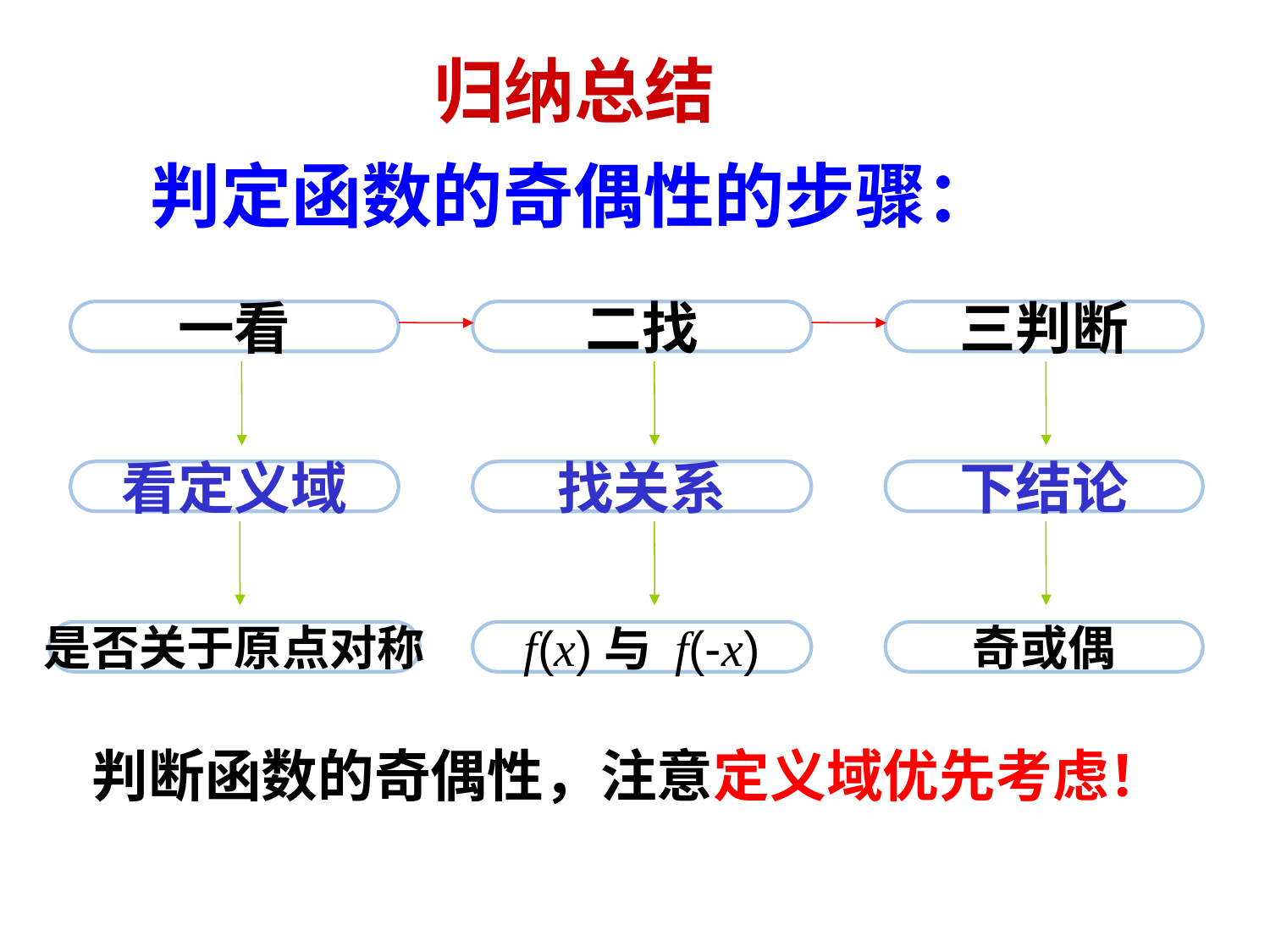

归纳总结
判定函数的奇偶性的步骤：
判断或证明函数奇偶性的基本步骤(用定义)：
一看
二找
三判断

看定义域
找关系
下结论

是否关于原点对称
 f(x)与 f(-x)
奇或偶
判断函数的奇偶性，注意定义域优先考虑！